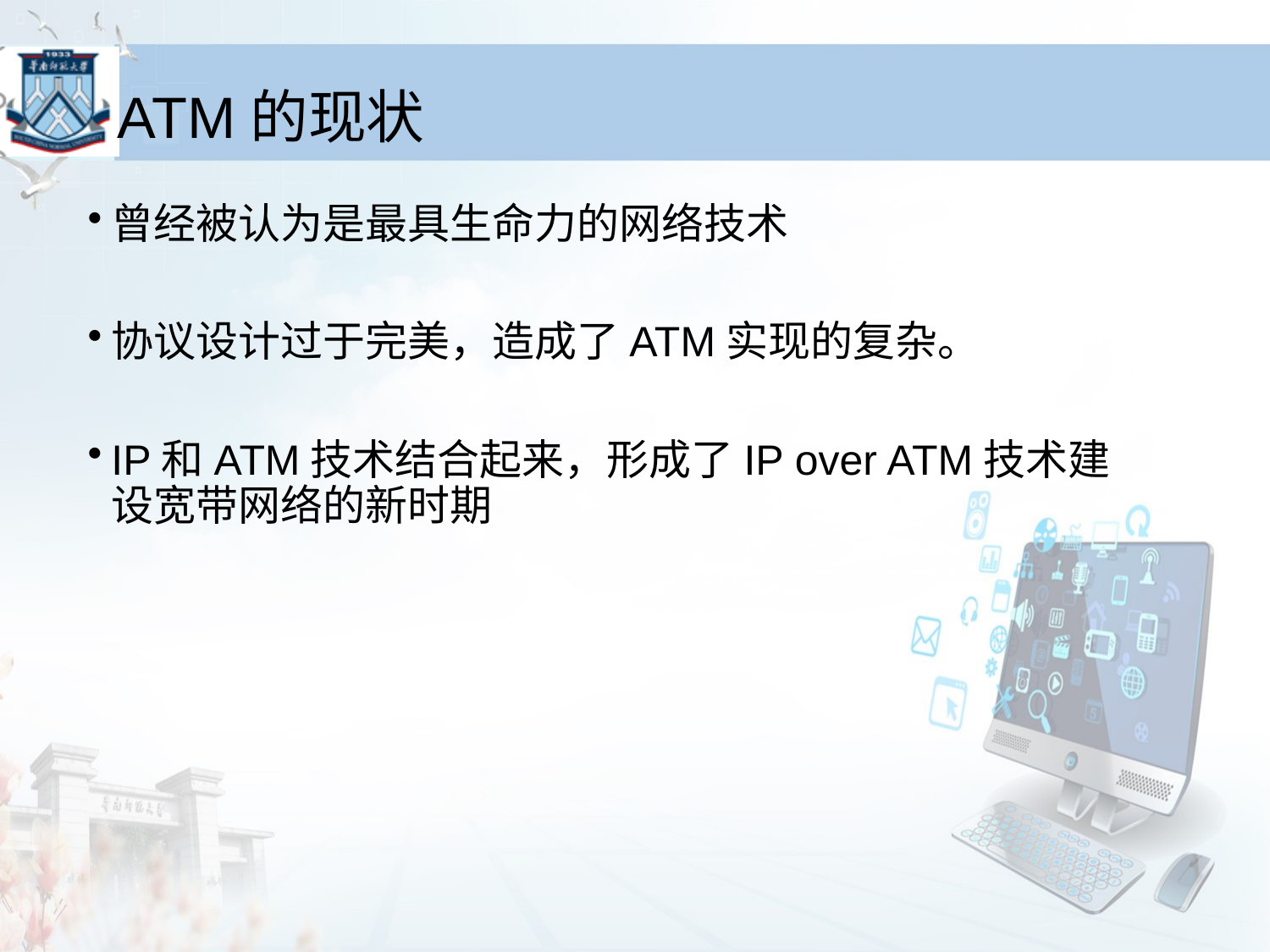

# ATM的现状
曾经被认为是最具生命力的网络技术

协议设计过于完美，造成了ATM实现的复杂。

IP和ATM技术结合起来，形成了IP over ATM技术建设宽带网络的新时期